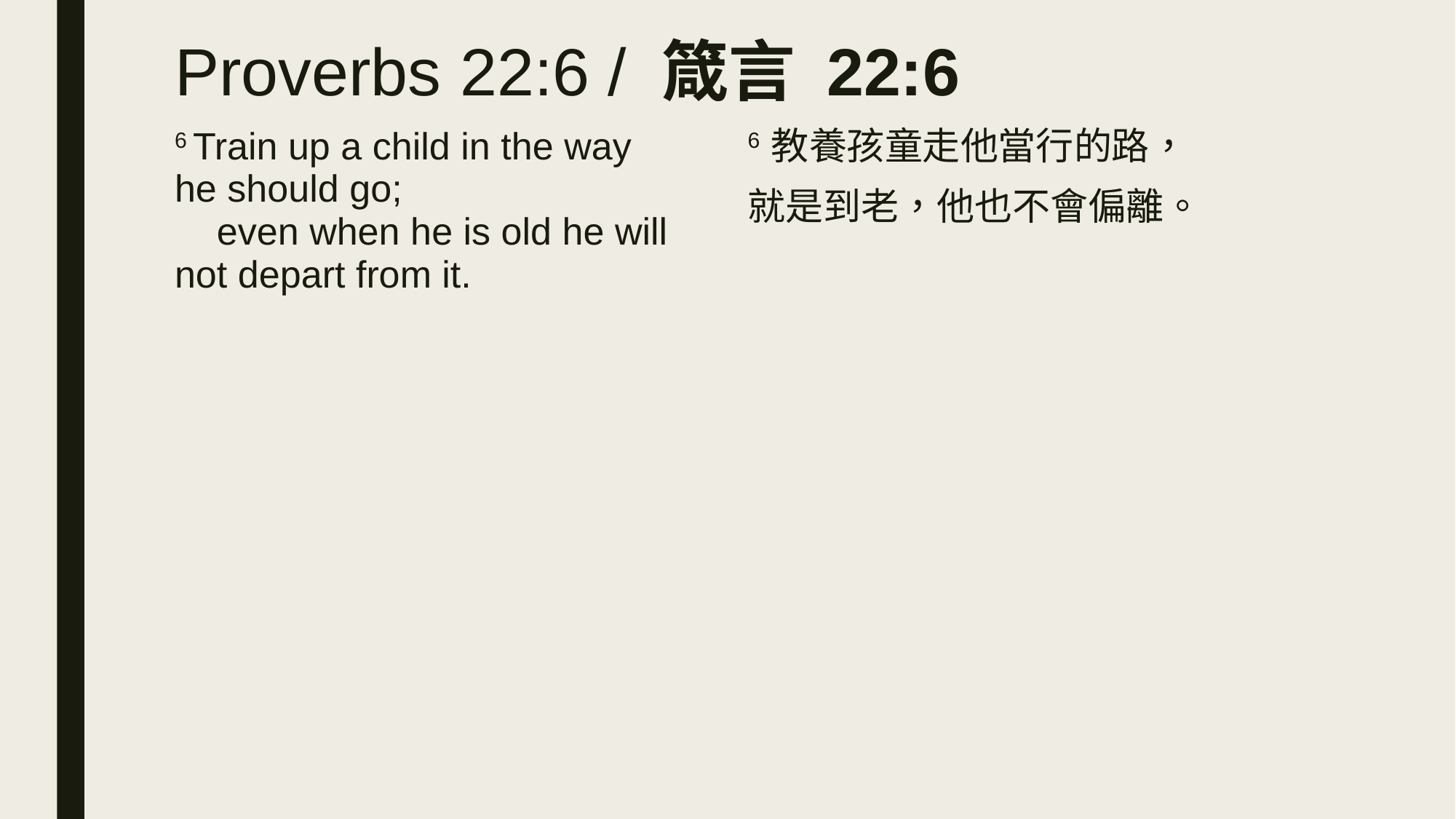

# Proverbs 22:6 / 箴言 22:6
6 Train up a child in the way he should go;
    even when he is old he will not depart from it.
6 教養孩童走他當行的路，
就是到老，他也不會偏離。